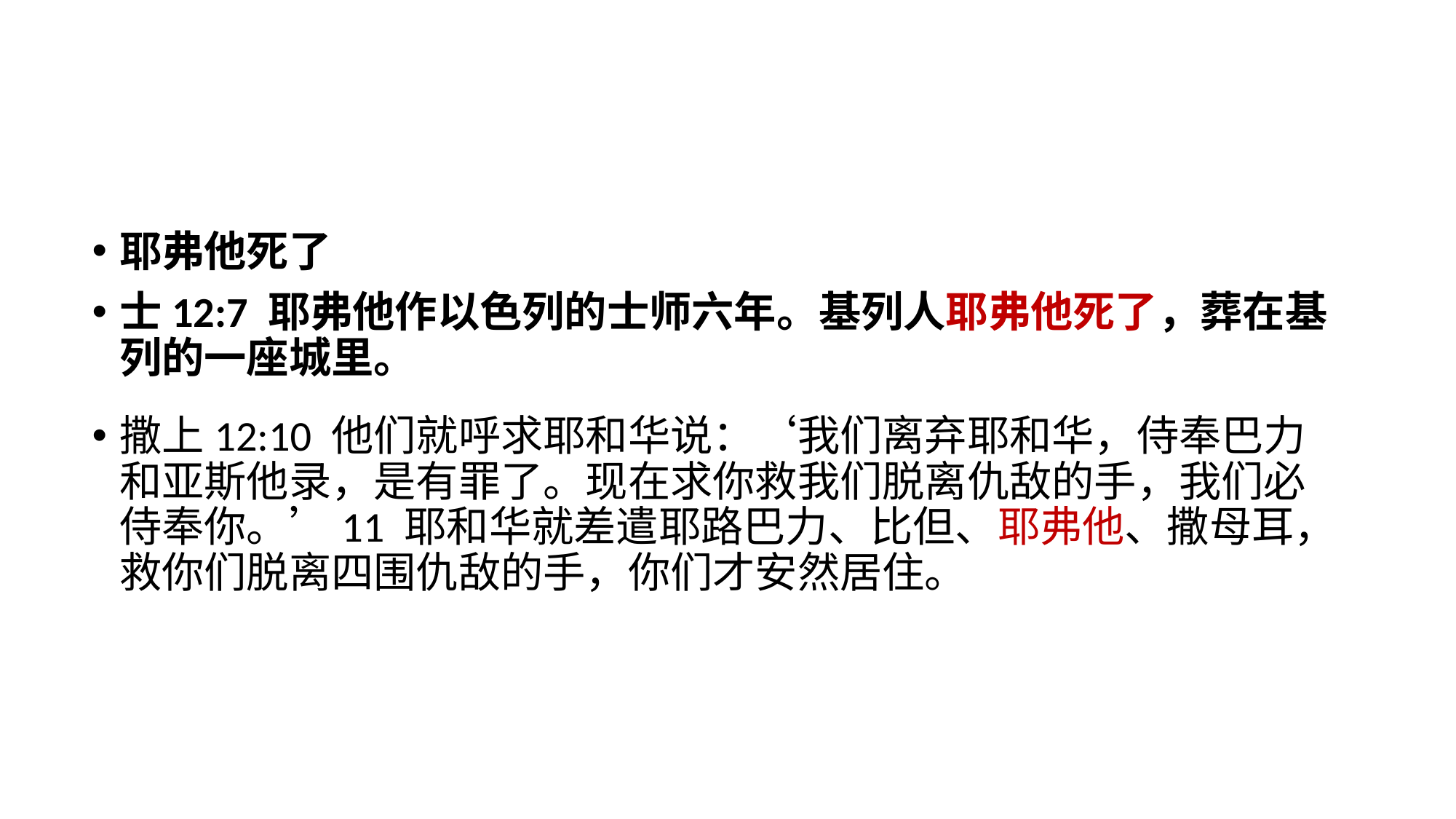

耶弗他死了
士12:7 耶弗他作以色列的士师六年。基列人耶弗他死了，葬在基列的一座城里。

撒上12:10 他们就呼求耶和华说：‘我们离弃耶和华，侍奉巴力和亚斯他录，是有罪了。现在求你救我们脱离仇敌的手，我们必侍奉你。’11 耶和华就差遣耶路巴力、比但、耶弗他、撒母耳，救你们脱离四围仇敌的手，你们才安然居住。